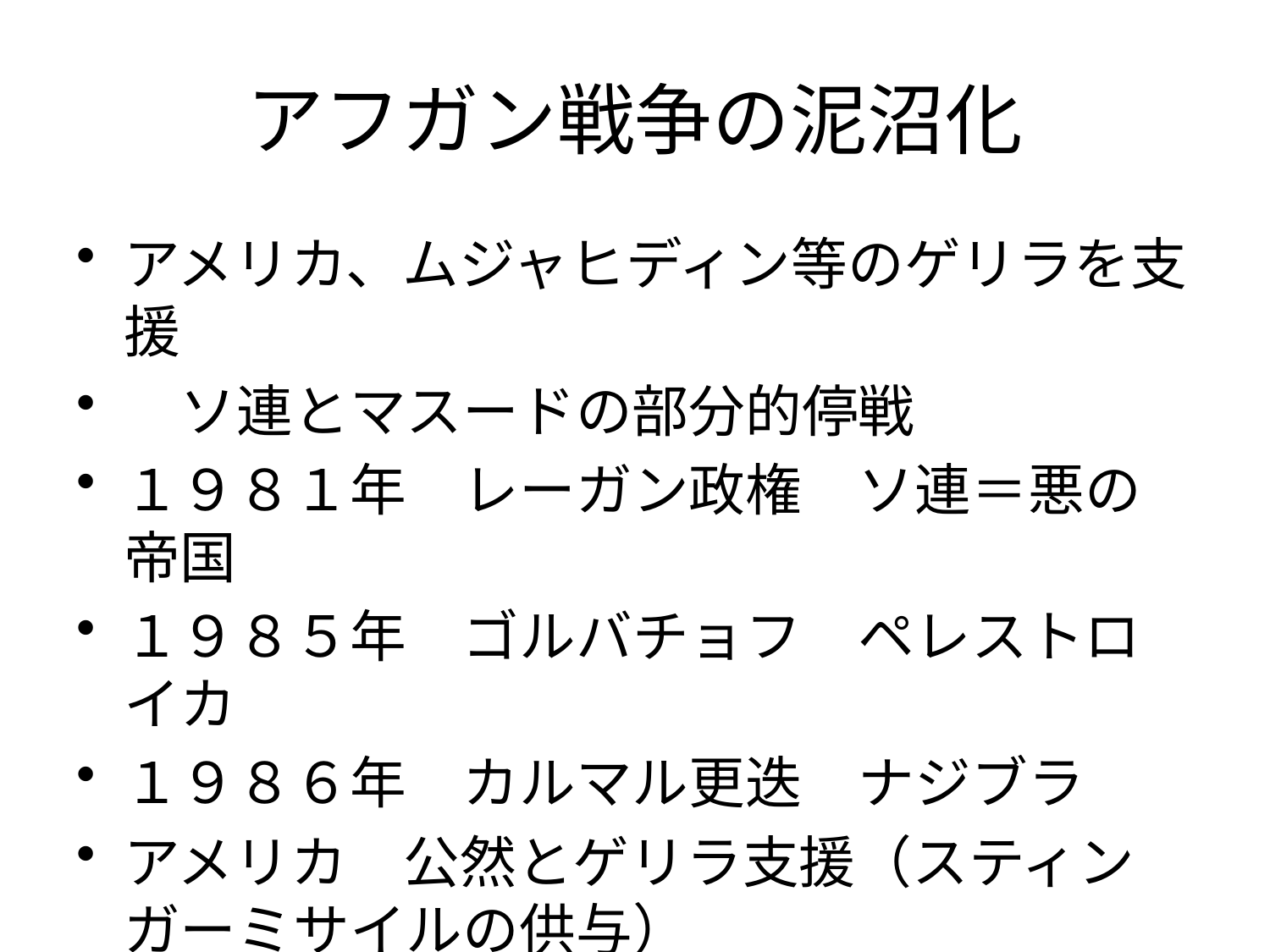

# アフガン戦争の泥沼化
アメリカ、ムジャヒディン等のゲリラを支援
　ソ連とマスードの部分的停戦
１９８１年　レーガン政権　ソ連＝悪の帝国
１９８５年　ゴルバチョフ　ペレストロイカ
１９８６年　カルマル更迭　ナジブラ
アメリカ　公然とゲリラ支援（スティンガーミサイルの供与）
ナジブラ　国民和解政策
ジュネーブでの国際会議
１９８９年ソ連撤退、その後も混乱